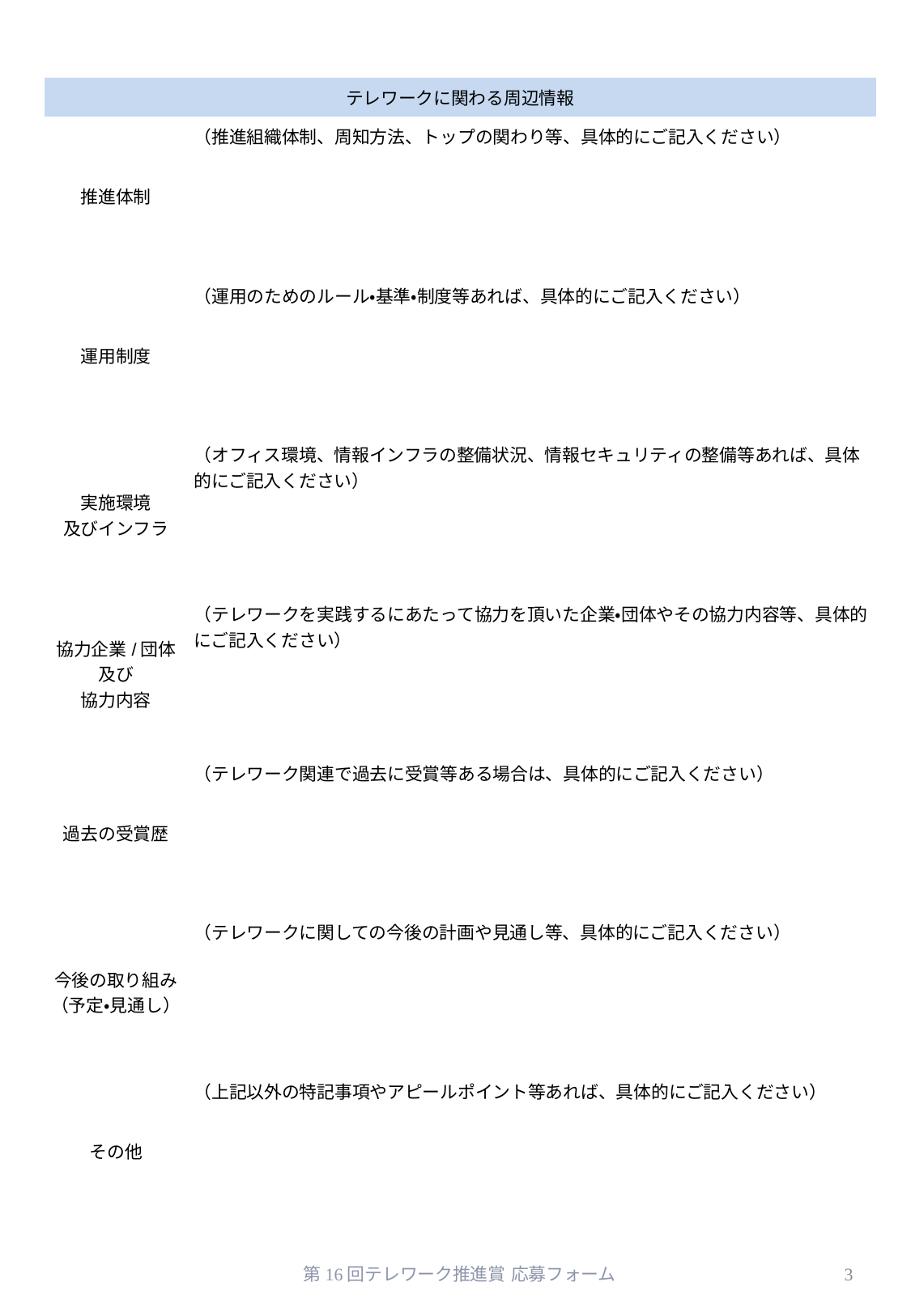

| テレワークに関わる周辺情報 |  |
| --- | --- |
| 推進体制 | （推進組織体制、周知方法、トップの関わり等、具体的にご記入ください） |
| 運用制度 | （運用のためのルール・基準・制度等あれば、具体的にご記入ください） |
| 実施環境 及びインフラ | （オフィス環境、情報インフラの整備状況、情報セキュリティの整備等あれば、具体的にご記入ください） |
| 協力企業/団体 及び 協力内容 | （テレワークを実践するにあたって協力を頂いた企業・団体やその協力内容等、具体的にご記入ください） |
| 過去の受賞歴 | （テレワーク関連で過去に受賞等ある場合は、具体的にご記入ください） |
| 今後の取り組み （予定・見通し） | （テレワークに関しての今後の計画や見通し等、具体的にご記入ください） |
| その他 | （上記以外の特記事項やアピールポイント等あれば、具体的にご記入ください） |
第16回テレワーク推進賞 応募フォーム
3